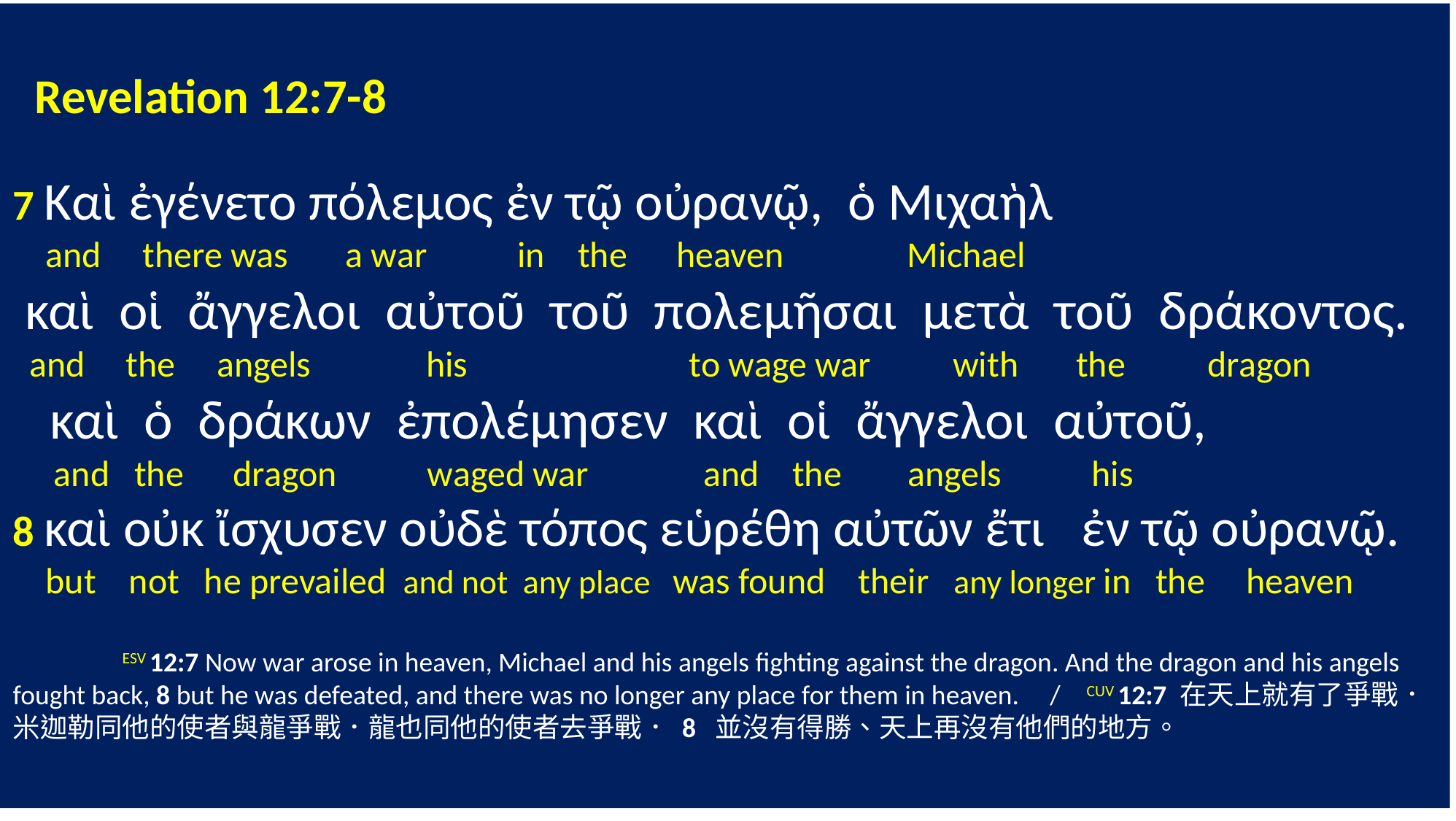

Revelation 12:7-8

7 Καὶ ἐγένετο πόλεμος ἐν τῷ οὐρανῷ,  ὁ Μιχαὴλ
    and     there was       a war           in    the      heaven               Michael
 καὶ  οἱ  ἄγγελοι  αὐτοῦ  τοῦ  πολεμῆσαι  μετὰ  τοῦ  δράκοντος.
  and     the     angels              his                           to wage war          with       the          dragon
   καὶ  ὁ  δράκων  ἐπολέμησεν  καὶ  οἱ  ἄγγελοι  αὐτοῦ,
     and   the      dragon           waged war              and    the        angels           his
8 καὶ οὐκ ἴσχυσεν οὐδὲ τόπος εὑρέθη αὐτῶν ἔτι   ἐν τῷ οὐρανῷ.
    but    not   he prevailed  and not  any place   was found    their   any longer in   the     heaven

	ESV 12:7 Now war arose in heaven, Michael and his angels fighting against the dragon. And the dragon and his angels fought back, 8 but he was defeated, and there was no longer any place for them in heaven.     /    CUV 12:7 在天上就有了爭戰．米迦勒同他的使者與龍爭戰．龍也同他的使者去爭戰． 8  並沒有得勝、天上再沒有他們的地方。